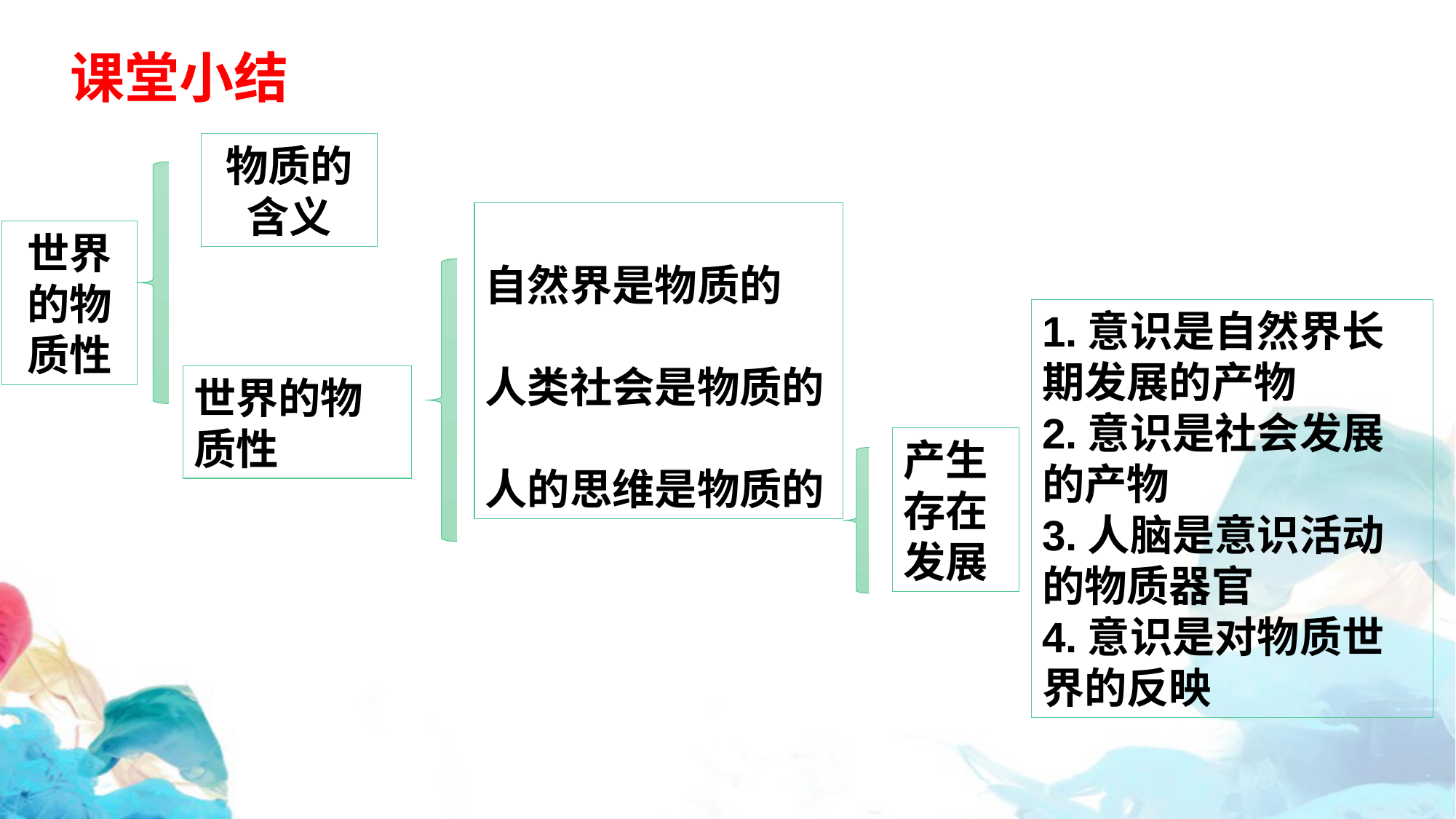

课堂小结
物质的含义

自然界是物质的
人类社会是物质的
人的思维是物质的
世界的物质性

世界的物质性
1.意识是自然界长期发展的产物
2.意识是社会发展的产物
3.人脑是意识活动的物质器官
4.意识是对物质世界的反映
产生
存在
发展